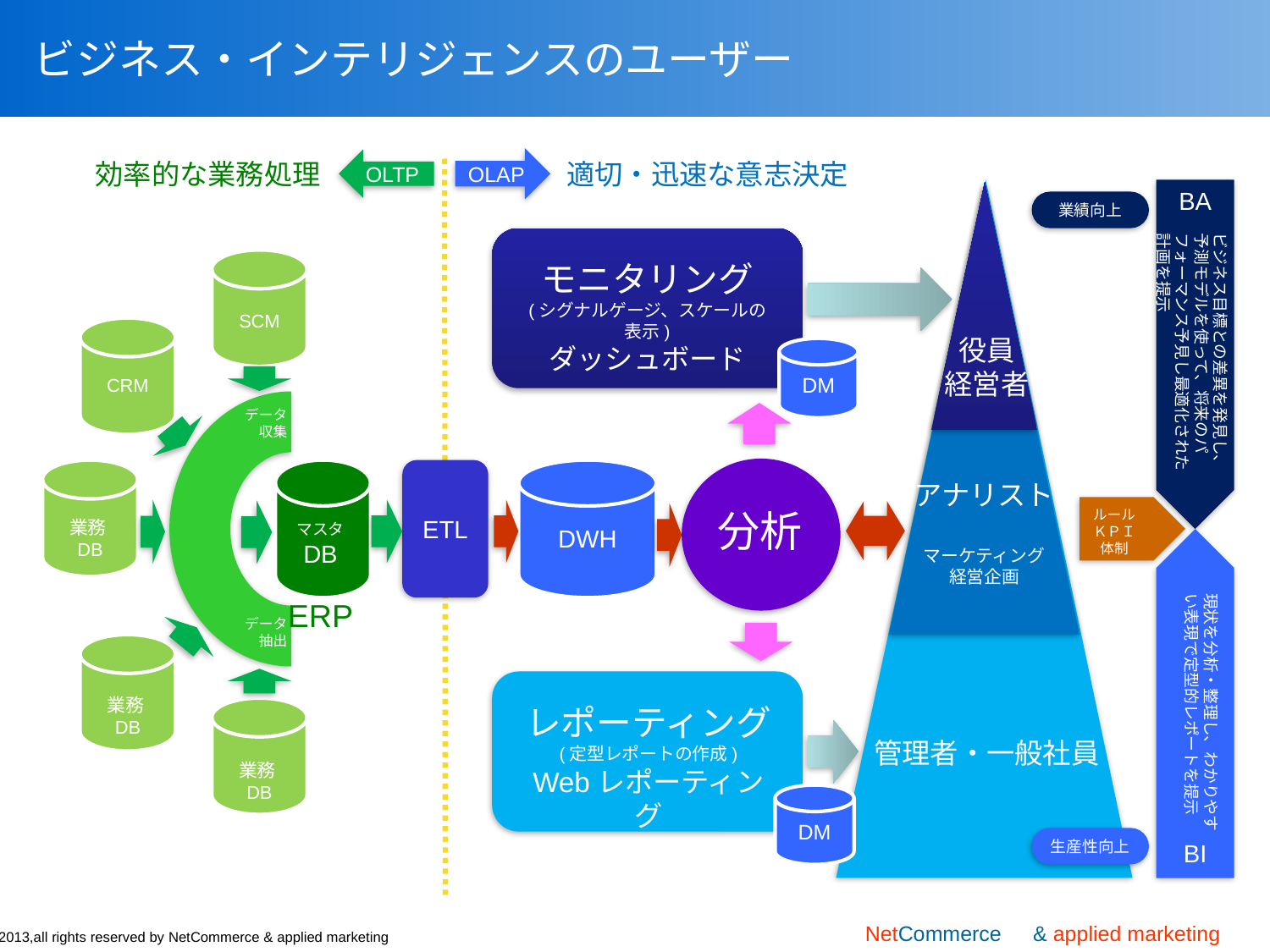

# ビジネス・インテリジェンスのユーザー
OLAP
OLTP
効率的な業務処理
適切・迅速な意志決定

BA

業績向上
ビジネス目標との差異を発見し、予測モデルを使って、将来のパフォーマンス予見し最適化された計画を提示

モニタリング
(シグナルゲージ、スケールの表示)
ダッシュボード
SCM

役員
経営者
DM

CRM
データ
収集

ETL

アナリスト

マーケティング
経営企画

分析
ルール
ＫＰＩ
体制

業務DB
マスタ
DB

DWH

現状を分析・整理し、わかりやすい表現で定型的レポートを提示
ERP
データ
抽出

業務DB
レポーティング
(定型レポートの作成)
Webレポーティング

管理者・一般社員
業務DB
DM
生産性向上
BI